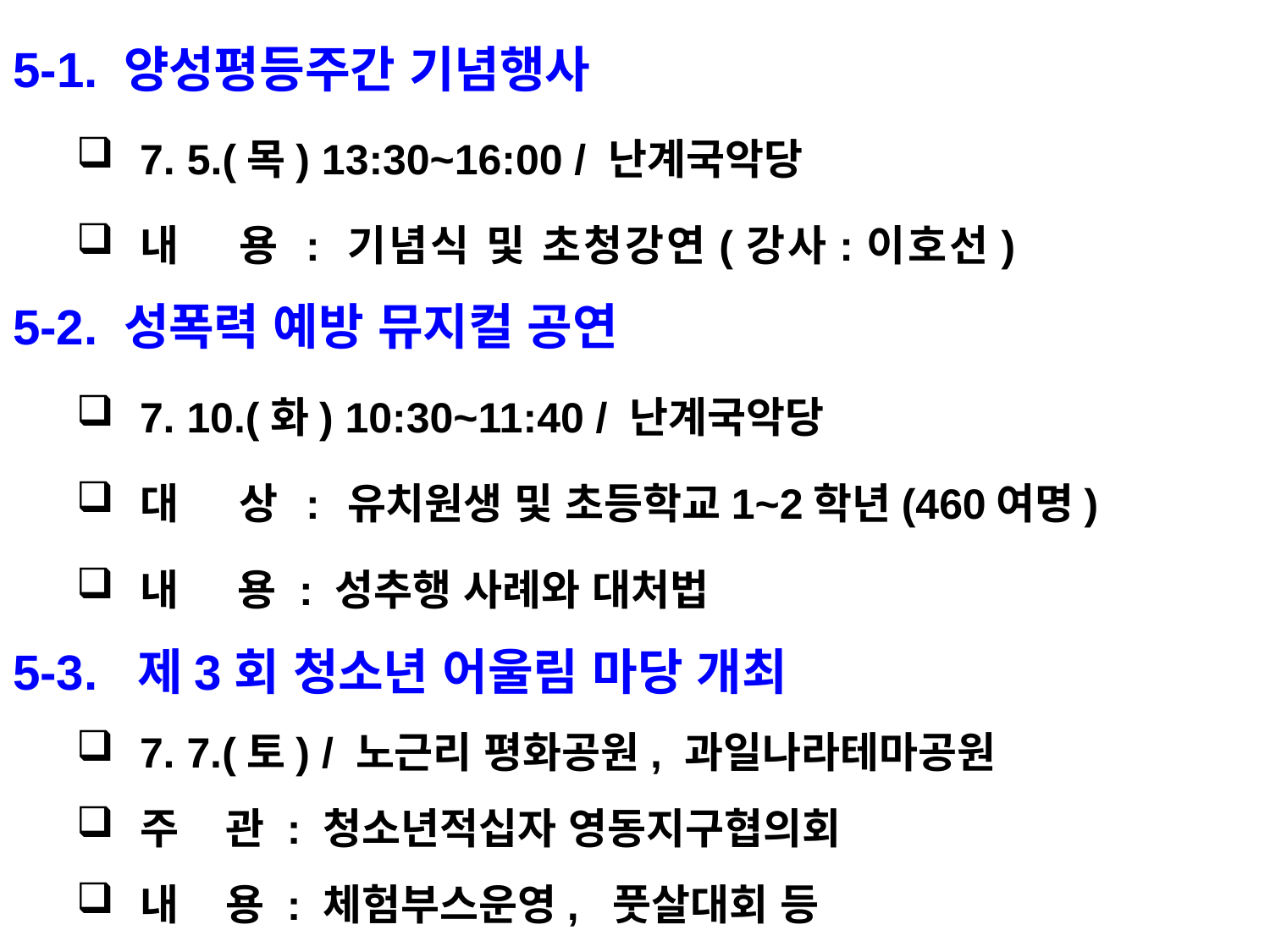

5-1. 양성평등주간 기념행사
7. 5.(목) 13:30~16:00 / 난계국악당
내    용 : 기념식 및 초청강연(강사:이호선)

5-2. 성폭력 예방 뮤지컬 공연
7. 10.(화) 10:30~11:40 / 난계국악당
대    상 : 유치원생 및 초등학교1~2학년(460여명)
내     용 : 성추행 사례와 대처법

5-3.  제3회 청소년 어울림 마당 개최
7. 7.(토) / 노근리 평화공원, 과일나라테마공원
주    관 : 청소년적십자 영동지구협의회
내    용 : 체험부스운영,  풋살대회 등